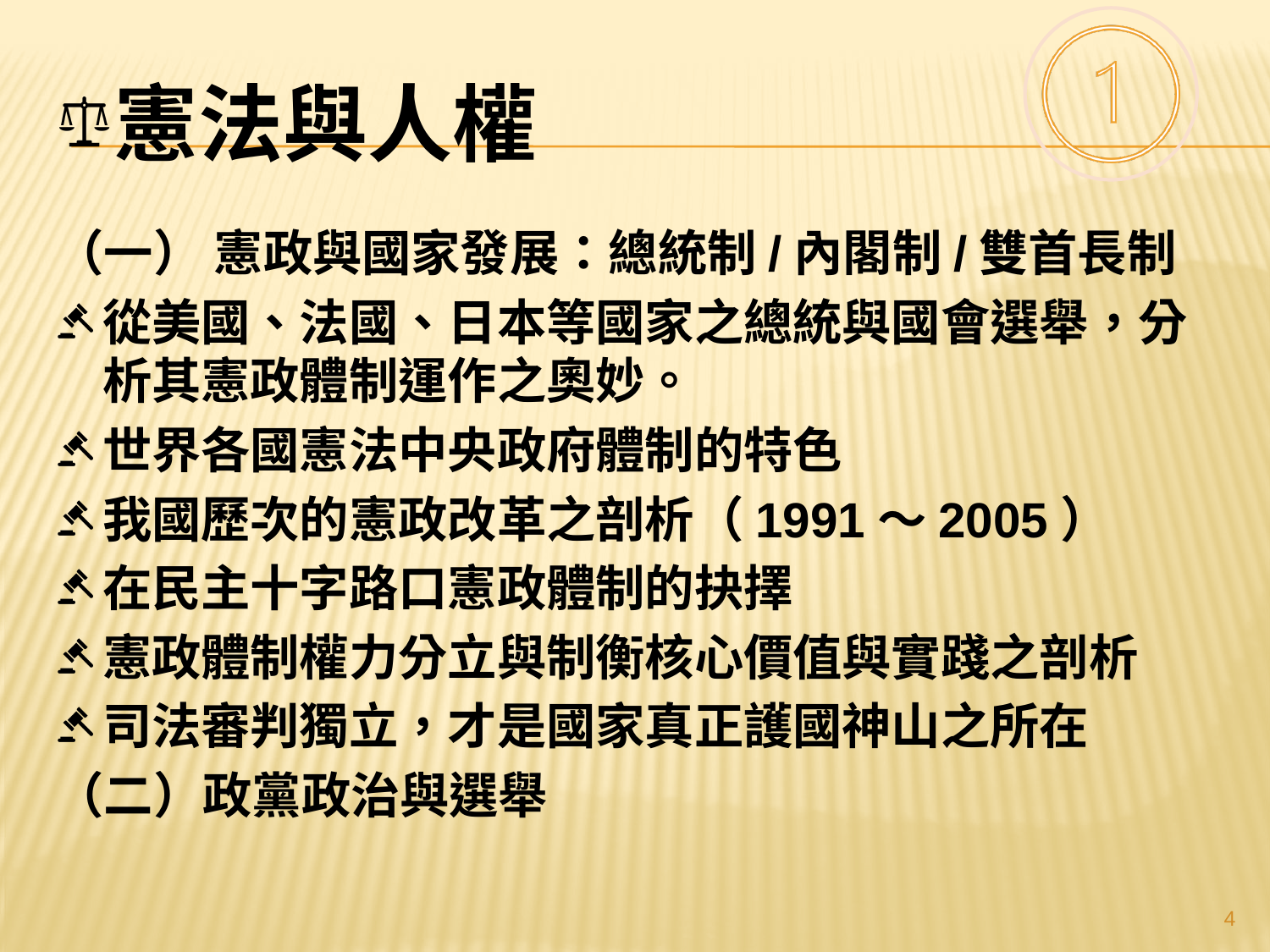

# 憲法與人權
（一） 憲政與國家發展：總統制/內閣制/雙首長制
從美國、法國、日本等國家之總統與國會選舉，分析其憲政體制運作之奧妙。
世界各國憲法中央政府體制的特色
我國歷次的憲政改革之剖析（1991～2005）
在民主十字路口憲政體制的抉擇
憲政體制權力分立與制衡核心價值與實踐之剖析
司法審判獨立，才是國家真正護國神山之所在
（二）政黨政治與選舉
4